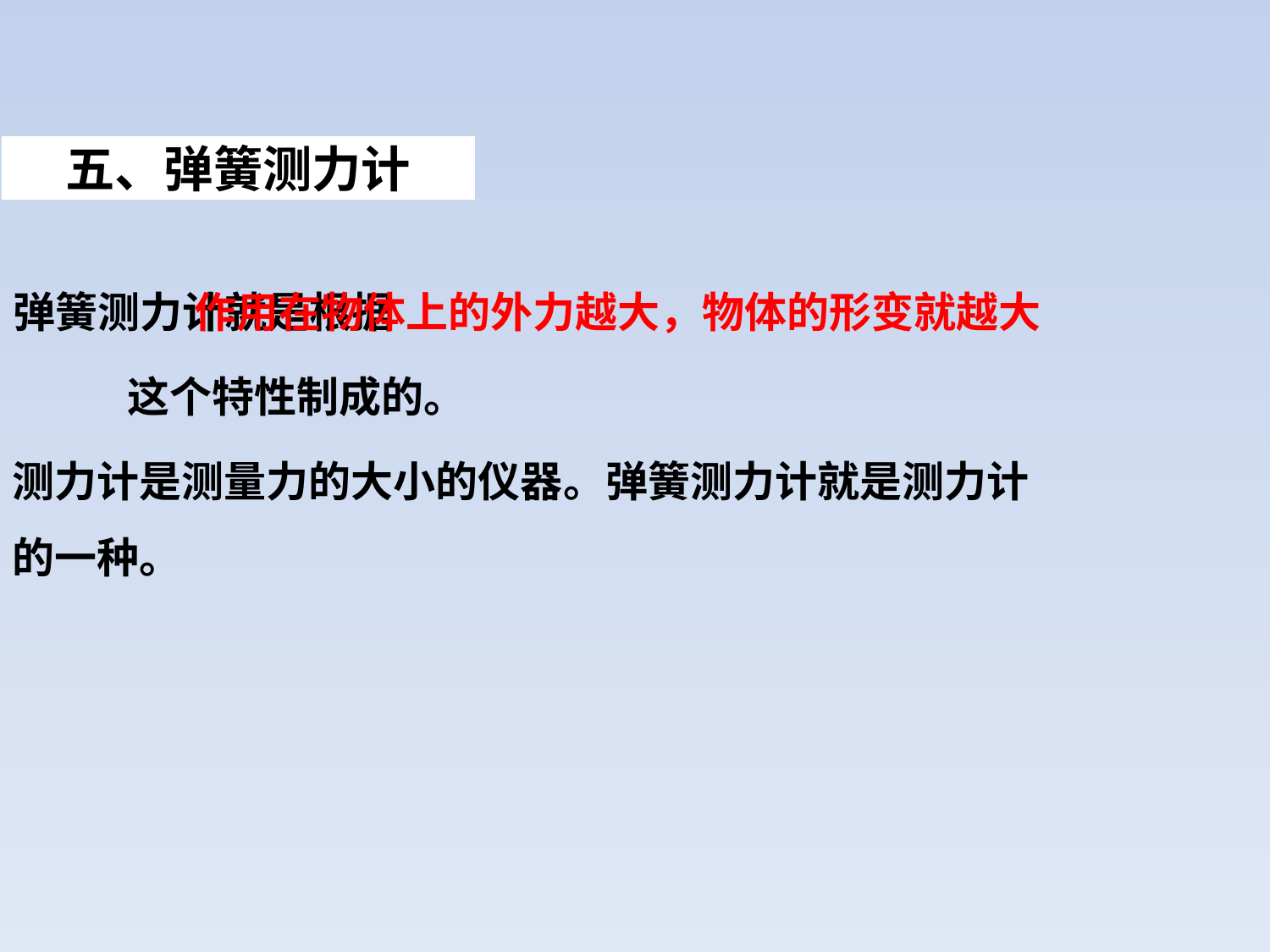

五、弹簧测力计
弹簧测力计就是根据
           这个特性制成的。
                  作用在物体上的外力越大，物体的形变就越大
测力计是测量力的大小的仪器。弹簧测力计就是测力计的一种。